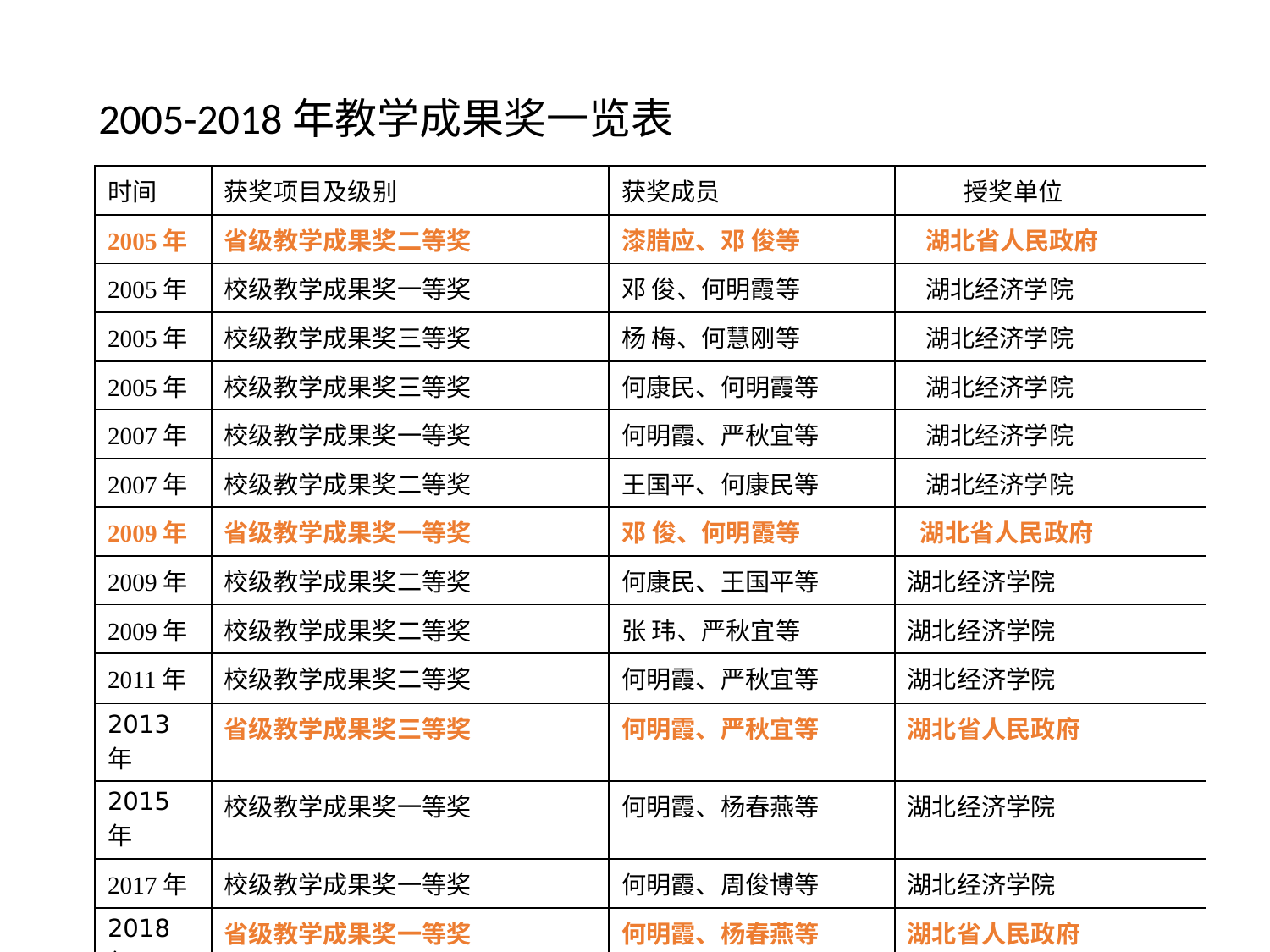

2005-2018年教学成果奖一览表
| 时间 | 获奖项目及级别 | 获奖成员 | 授奖单位 |
| --- | --- | --- | --- |
| 2005年 | 省级教学成果奖二等奖 | 漆腊应、邓 俊等 | 湖北省人民政府 |
| 2005年 | 校级教学成果奖一等奖 | 邓 俊、何明霞等 | 湖北经济学院 |
| 2005年 | 校级教学成果奖三等奖 | 杨 梅、何慧刚等 | 湖北经济学院 |
| 2005年 | 校级教学成果奖三等奖 | 何康民、何明霞等 | 湖北经济学院 |
| 2007年 | 校级教学成果奖一等奖 | 何明霞、严秋宜等 | 湖北经济学院 |
| 2007年 | 校级教学成果奖二等奖 | 王国平、何康民等 | 湖北经济学院 |
| 2009年 | 省级教学成果奖一等奖 | 邓 俊、何明霞等 | 湖北省人民政府 |
| 2009年 | 校级教学成果奖二等奖 | 何康民、王国平等 | 湖北经济学院 |
| 2009年 | 校级教学成果奖二等奖 | 张 玮、严秋宜等 | 湖北经济学院 |
| 2011年 | 校级教学成果奖二等奖 | 何明霞、严秋宜等 | 湖北经济学院 |
| 2013年 | 省级教学成果奖三等奖 | 何明霞、严秋宜等 | 湖北省人民政府 |
| 2015年 | 校级教学成果奖一等奖 | 何明霞、杨春燕等 | 湖北经济学院 |
| 2017年 | 校级教学成果奖一等奖 | 何明霞、周俊博等 | 湖北经济学院 |
| 2018年 | 省级教学成果奖一等奖 | 何明霞、杨春燕等 | 湖北省人民政府 |
| 先后获各级各类教学成果奖18项，其中省政府教学成果奖4项（一等奖2项、二等奖、三等奖各1项）；校级成果奖14项(一等奖4项，二等奖6项，三等奖4项) |  |  |  |